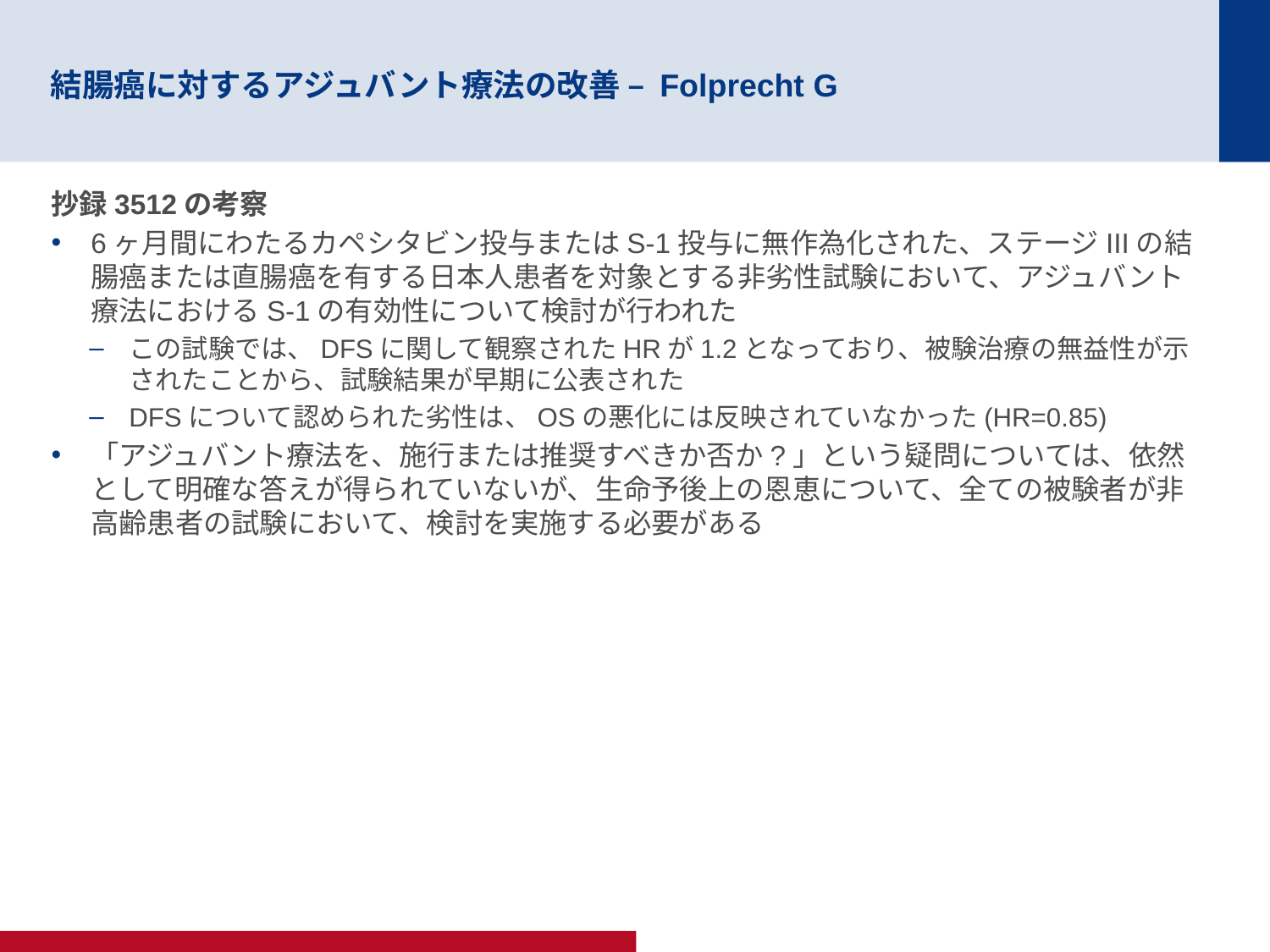

# 結腸癌に対するアジュバント療法の改善 – Folprecht G
抄録3512の考察
6ヶ月間にわたるカペシタビン投与またはS-1投与に無作為化された、ステージIIIの結腸癌または直腸癌を有する日本人患者を対象とする非劣性試験において、アジュバント療法におけるS-1の有効性について検討が行われた
この試験では、DFSに関して観察されたHRが1.2となっており、被験治療の無益性が示されたことから、試験結果が早期に公表された
DFSについて認められた劣性は、OSの悪化には反映されていなかった(HR=0.85)
「アジュバント療法を、施行または推奨すべきか否か?」という疑問については、依然として明確な答えが得られていないが、生命予後上の恩恵について、全ての被験者が非高齢患者の試験において、検討を実施する必要がある